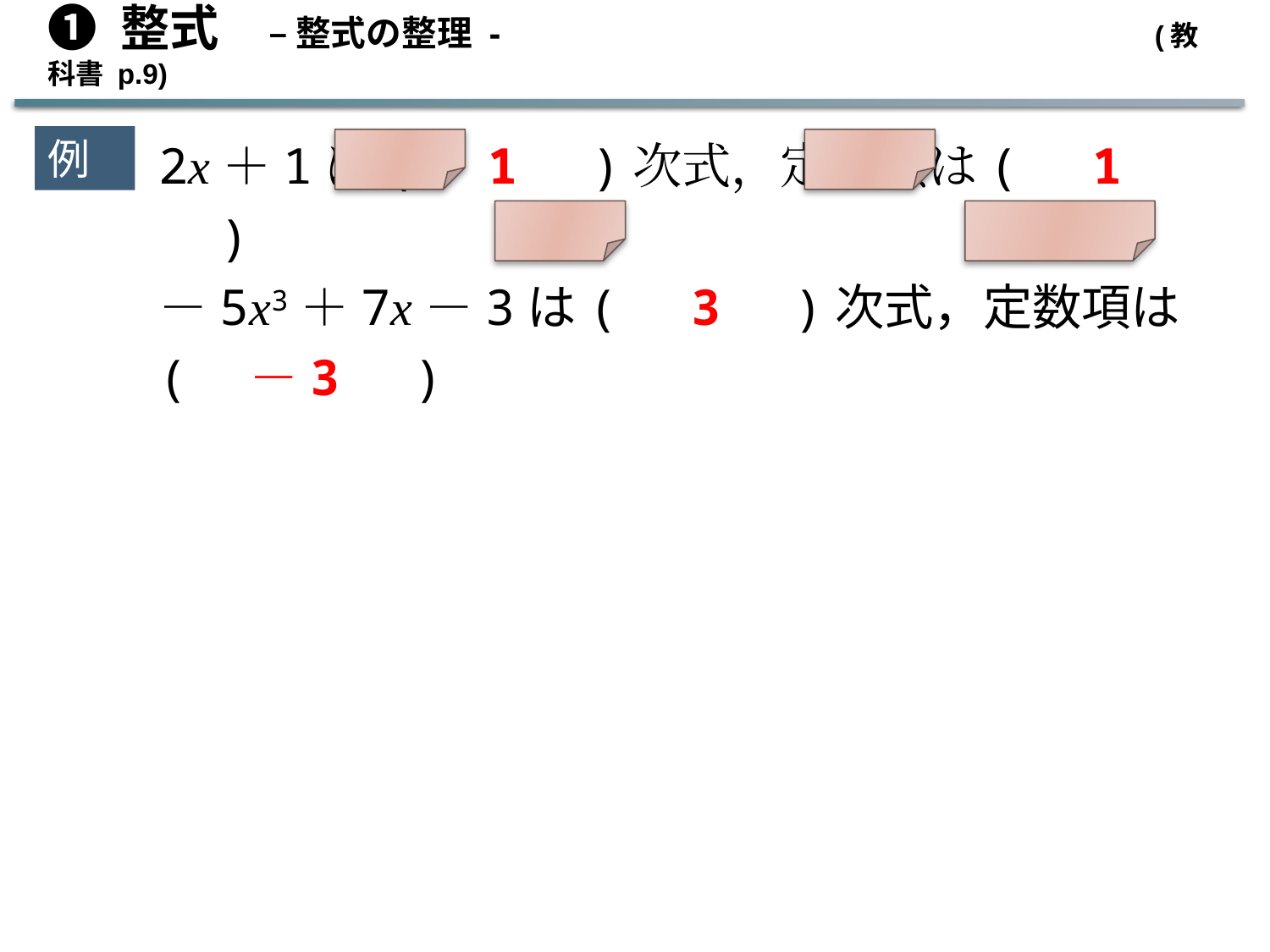

➊ 整式　– 整式の整理 -　				       (教科書 p.9)
2x＋1は(　1　)次式，定数項は(　1　)
－5x3＋7x－3は(　3　)次式，定数項は(　－3　)
例４